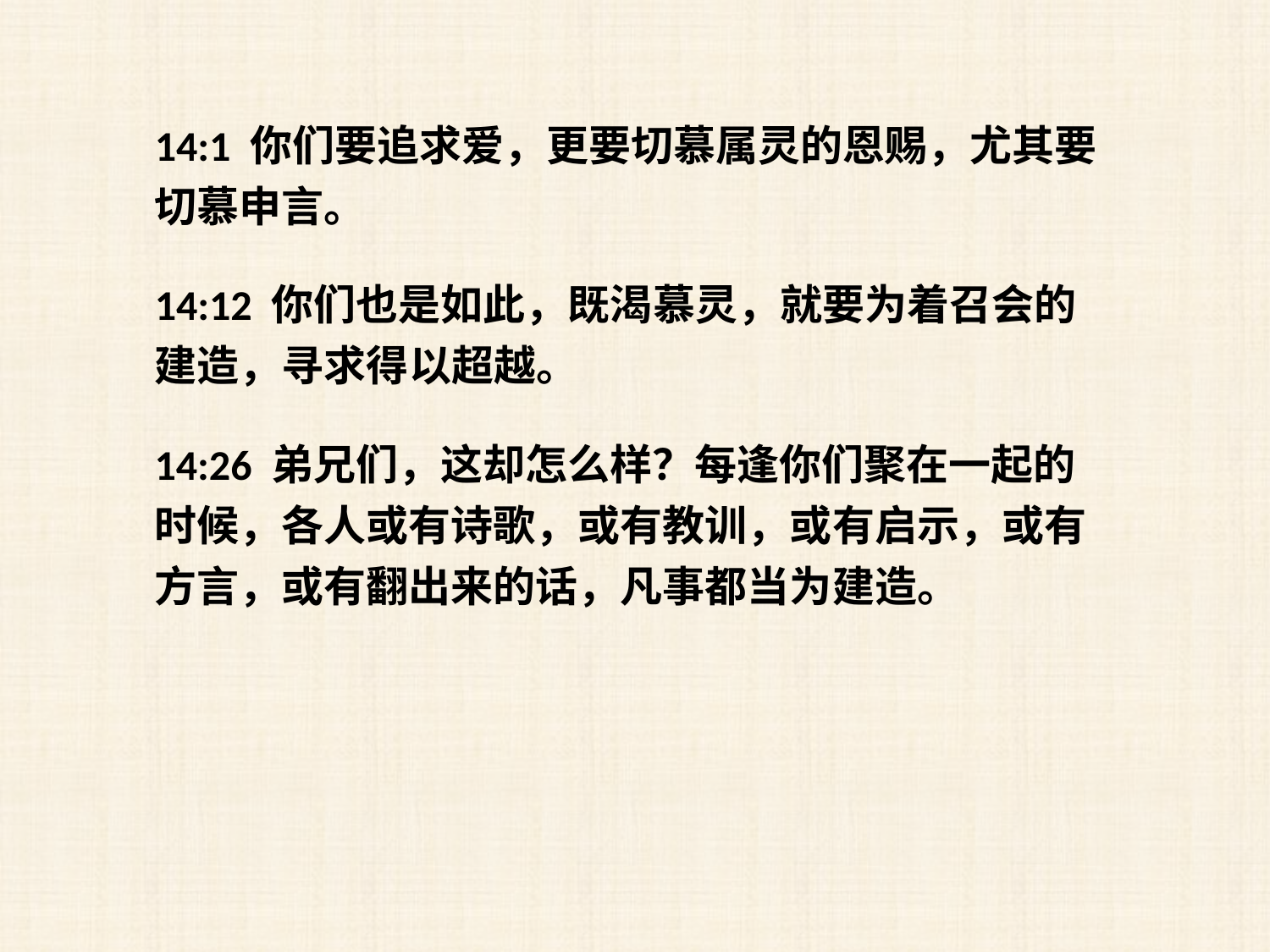

14:1 你们要追求爱，更要切慕属灵的恩赐，尤其要切慕申言。
14:12 你们也是如此，既渴慕灵，就要为着召会的建造，寻求得以超越。
14:26 弟兄们，这却怎么样？每逢你们聚在一起的时候，各人或有诗歌，或有教训，或有启示，或有方言，或有翻出来的话，凡事都当为建造。